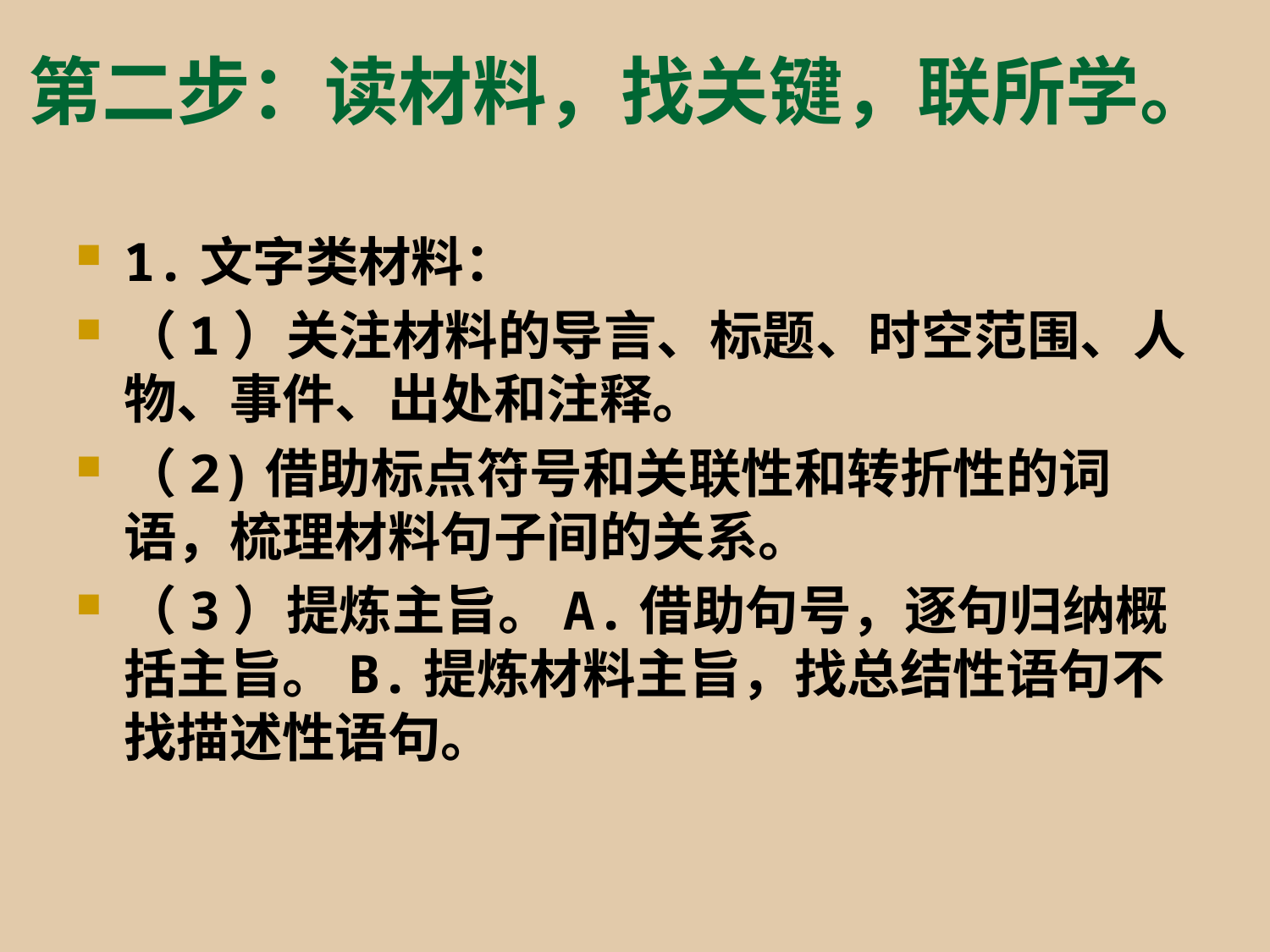

# 第二步：读材料，找关键，联所学。
1.文字类材料：
（1）关注材料的导言、标题、时空范围、人物、事件、出处和注释。
（2)借助标点符号和关联性和转折性的词语，梳理材料句子间的关系。
（3）提炼主旨。A.借助句号，逐句归纳概括主旨。B.提炼材料主旨，找总结性语句不找描述性语句。